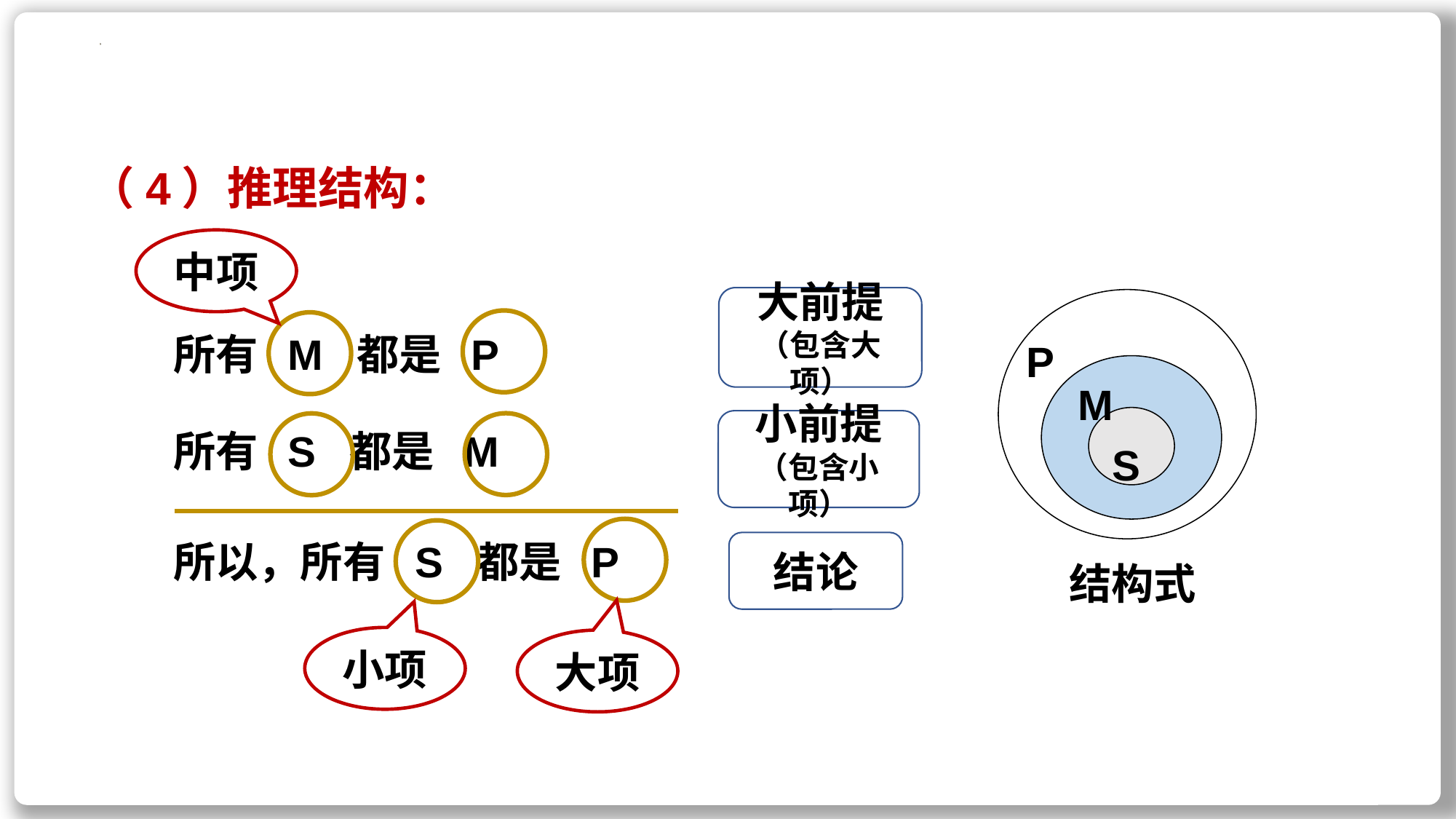

（4）推理结构：
中项
大前提（包含大项）

P

M

S
结构式

所有  M  都是  P
小前提
（包含小项）

所有  S  都是  M

所以，所有  S  都是  P
结论
小项
大项